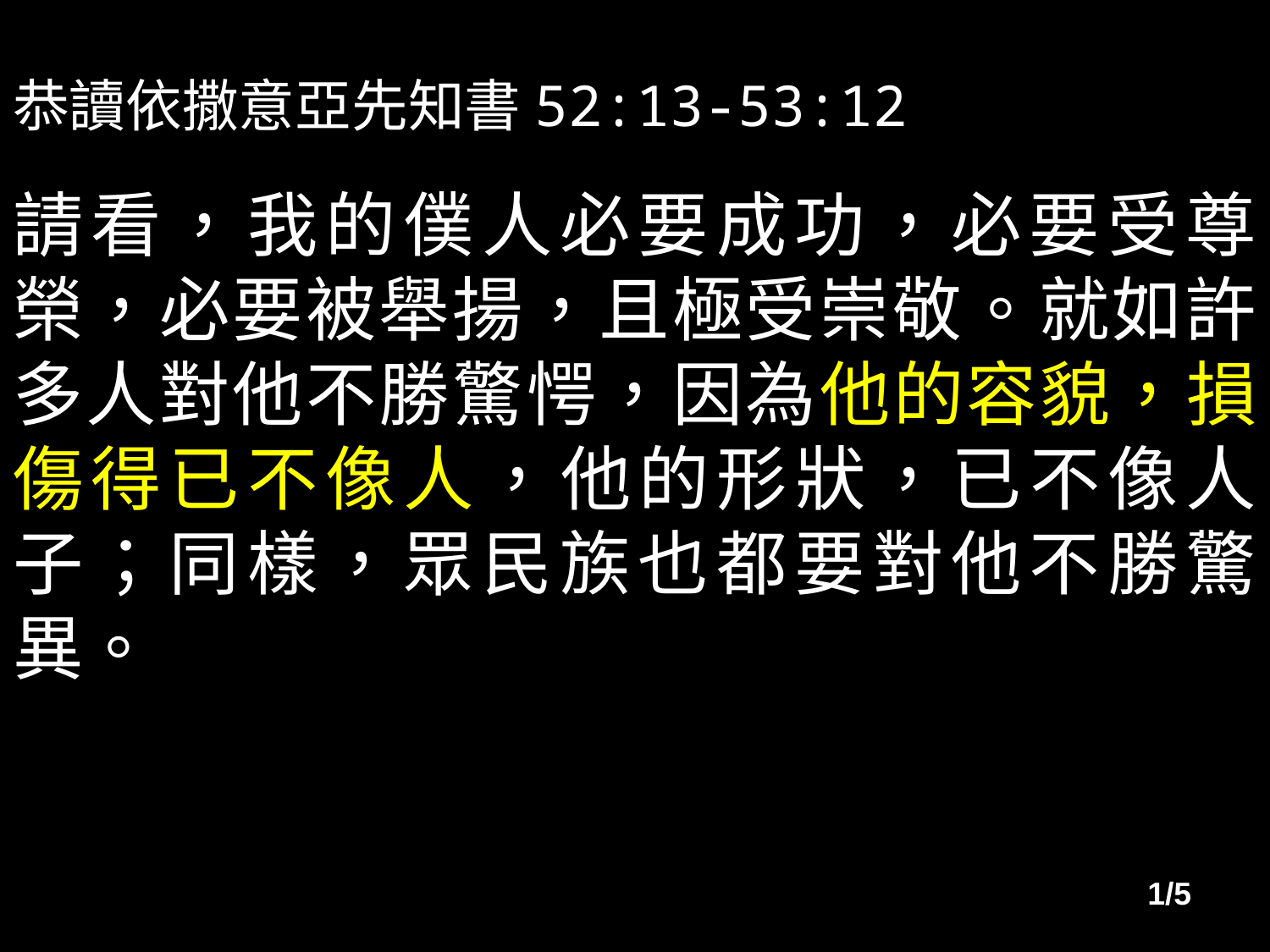

恭讀依撒意亞先知書52:13-53:12
請看，我的僕人必要成功，必要受尊榮，必要被舉揚，且極受崇敬。就如許多人對他不勝驚愕，因為他的容貌，損傷得已不像人，他的形狀，已不像人子；同樣，眾民族也都要對他不勝驚異。
1/5